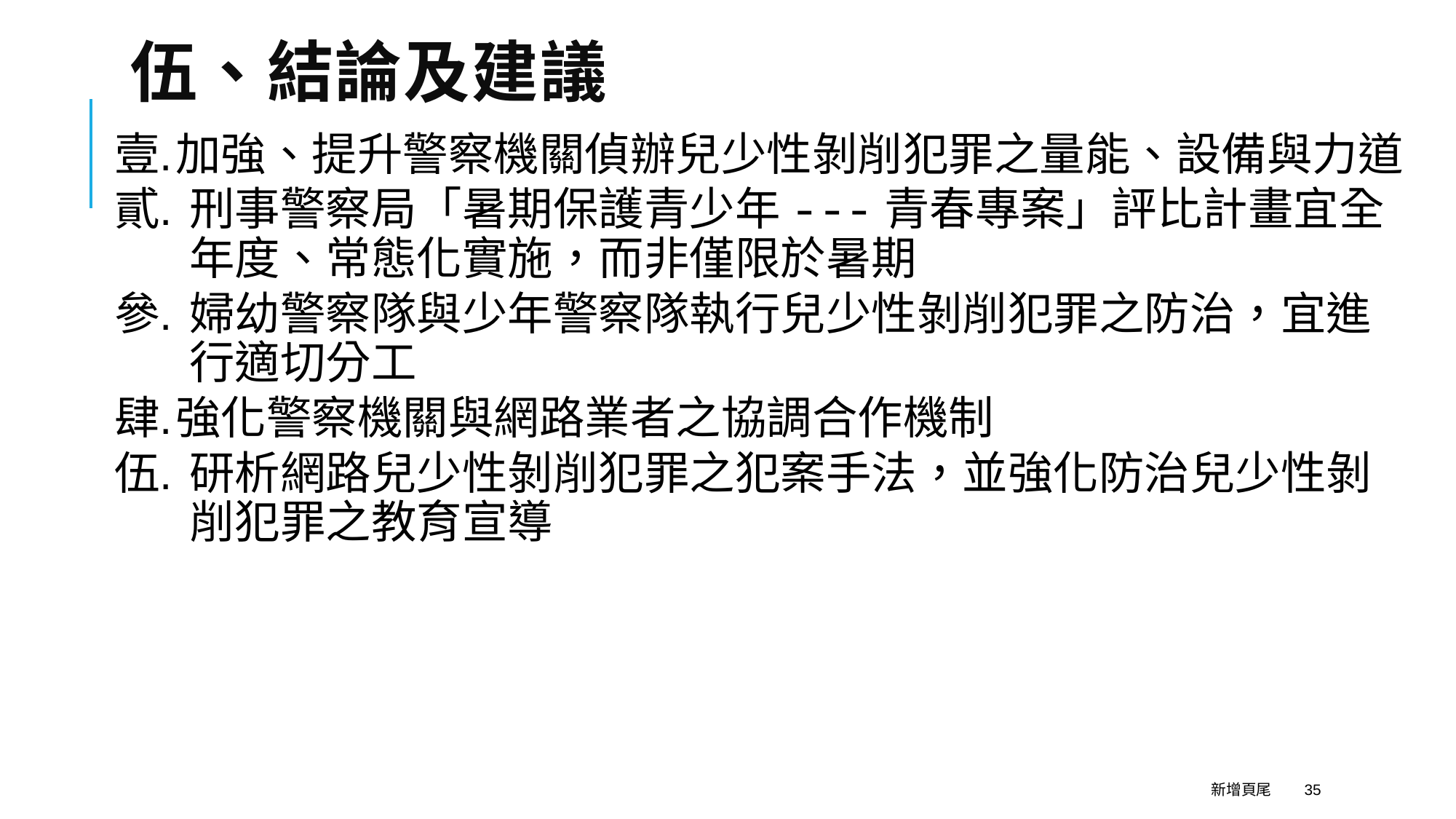

# 伍、結論及建議
加強、提升警察機關偵辦兒少性剝削犯罪之量能、設備與力道
刑事警察局「暑期保護青少年---青春專案」評比計畫宜全年度、常態化實施，而非僅限於暑期
婦幼警察隊與少年警察隊執行兒少性剝削犯罪之防治，宜進行適切分工
強化警察機關與網路業者之協調合作機制
研析網路兒少性剝削犯罪之犯案手法，並強化防治兒少性剝削犯罪之教育宣導
新增頁尾
35